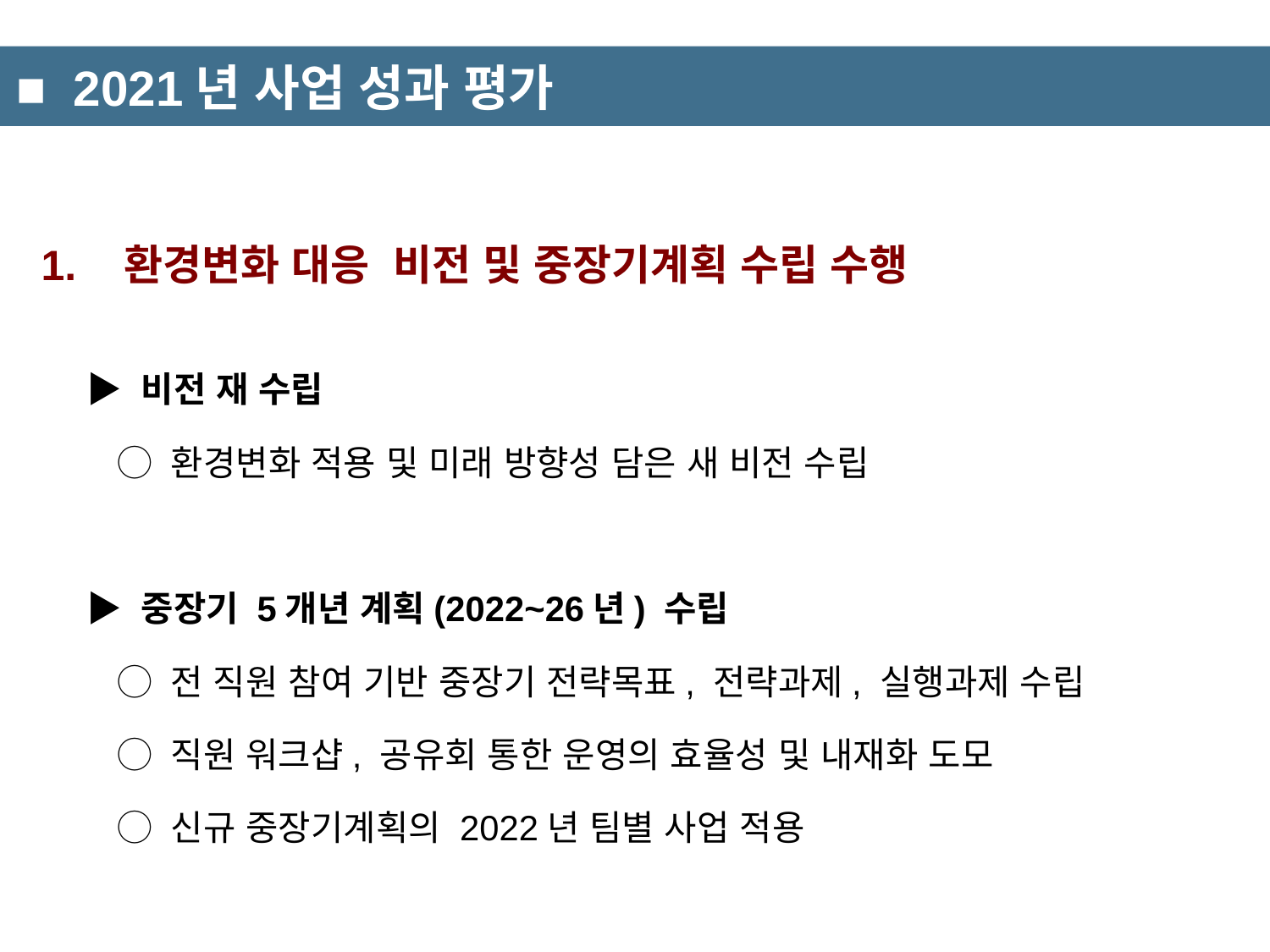

■  2021년 사업 성과 평가
  1.   환경변화 대응  비전 및 중장기계획 수립 수행

       ▶ 비전 재 수립
          ◯ 환경변화 적용 및 미래 방향성 담은 새 비전 수립

       ▶ 중장기 5개년 계획(2022~26년) 수립
          ◯ 전 직원 참여 기반 중장기 전략목표, 전략과제, 실행과제 수립
          ◯ 직원 워크샵, 공유회 통한 운영의 효율성 및 내재화 도모
          ◯ 신규 중장기계획의 2022년 팀별 사업 적용